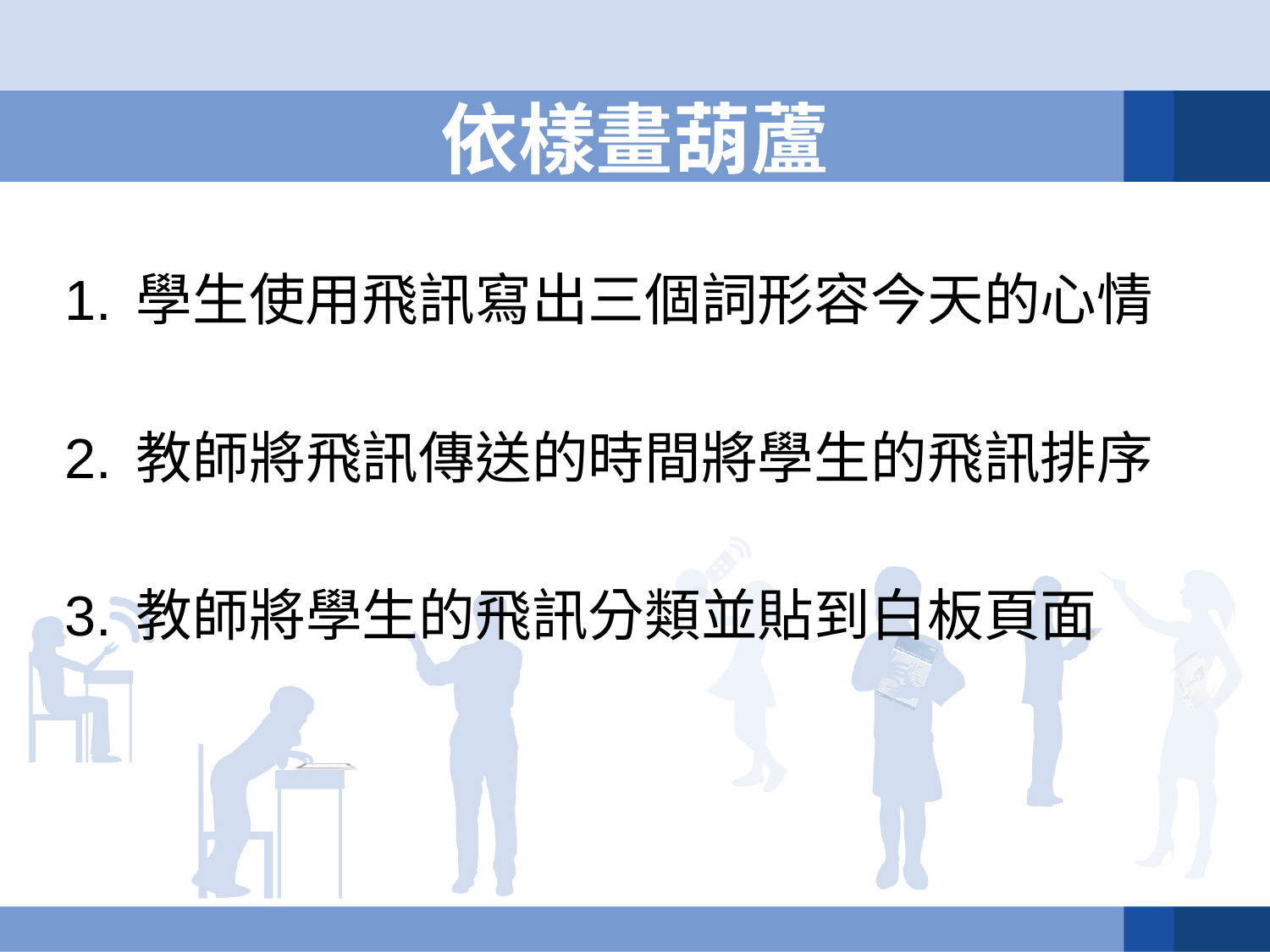

# 依樣畫葫蘆
學生使用飛訊寫出三個詞形容今天的心情

教師將飛訊傳送的時間將學生的飛訊排序

教師將學生的飛訊分類並貼到白板頁面